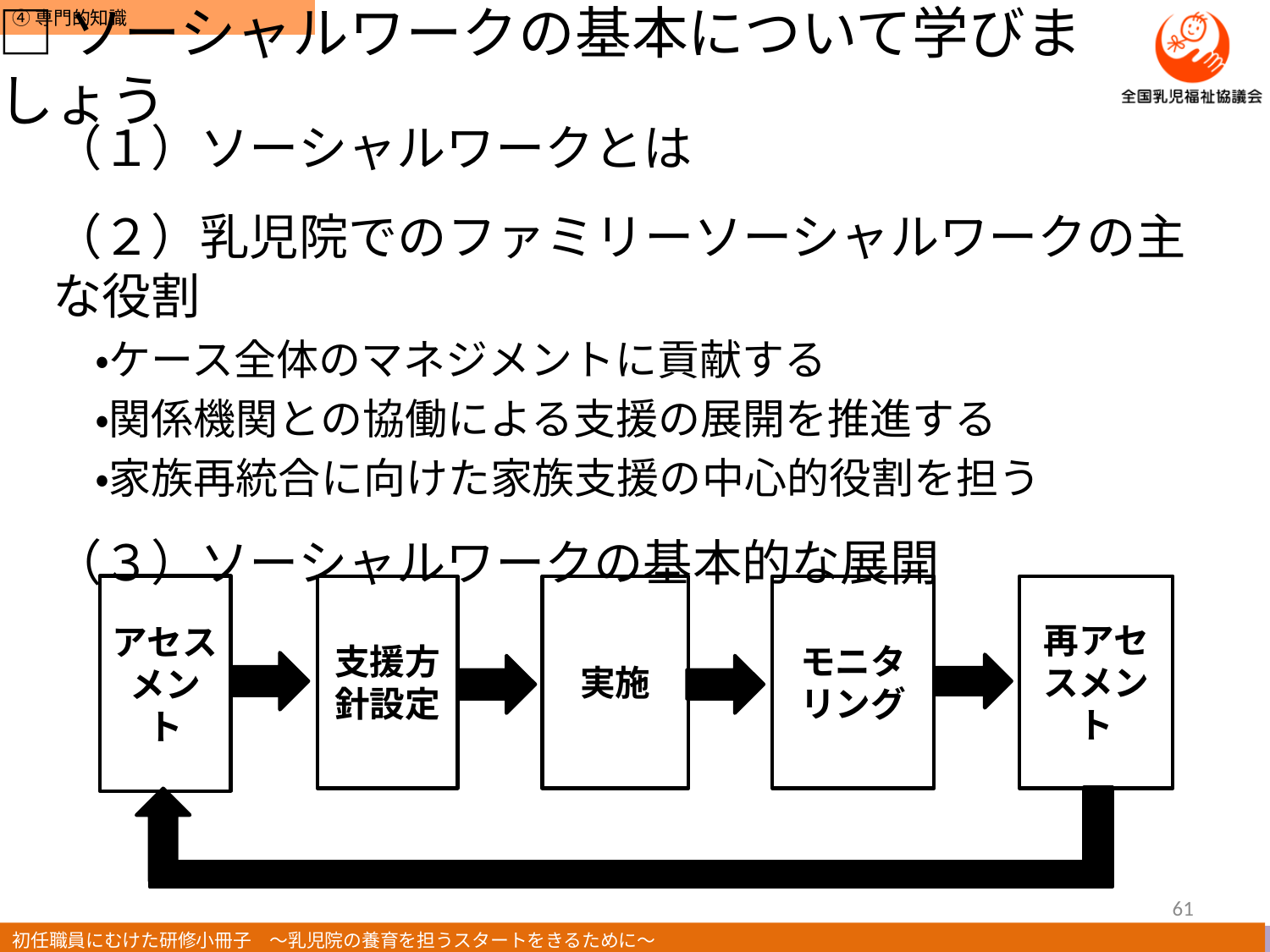

# □ソーシャルワークの基本について学びましょう
（１）ソーシャルワークとは

（２）乳児院でのファミリーソーシャルワークの主な役割
　・ケース全体のマネジメントに貢献する
　・関係機関との協働による支援の展開を推進する
　・家族再統合に向けた家族支援の中心的役割を担う

（３）ソーシャルワークの基本的な展開
アセスメント
支援方針設定
実施
モニタリング
再アセスメント

61